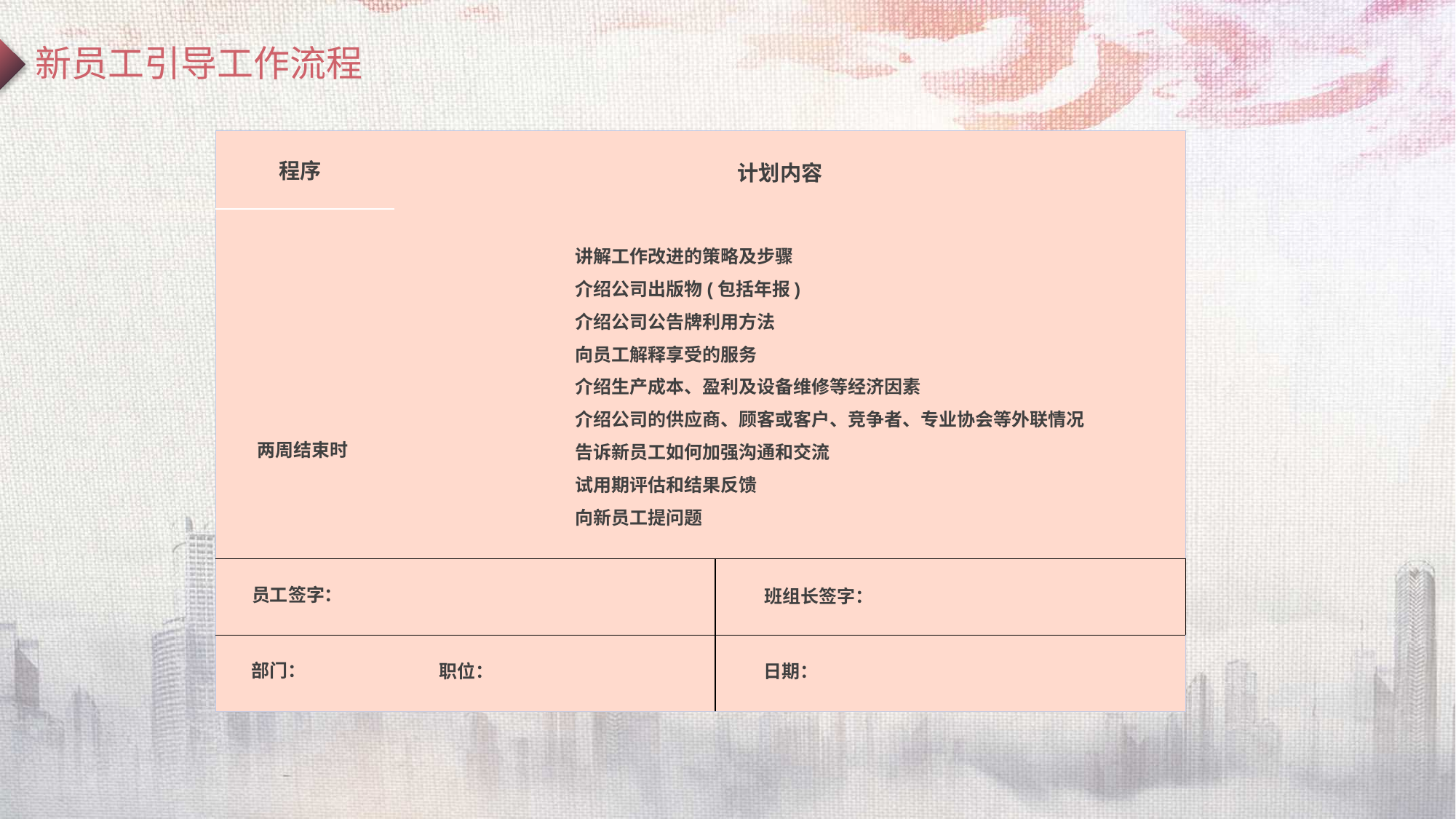

新员工引导工作流程

|  |  |  |
| --- | --- | --- |
|  |  |  |
|  |  |  |
|  |  |  |
程序
计划内容
讲解工作改进的策略及步骤
介绍公司出版物(包括年报)
介绍公司公告牌利用方法
向员工解释享受的服务
介绍生产成本、盈利及设备维修等经济因素
介绍公司的供应商、顾客或客户、竞争者、专业协会等外联情况
告诉新员工如何加强沟通和交流
试用期评估和结果反馈
向新员工提问题
两周结束时
员工签字：
班组长签字：
部门：
日期：
职位：